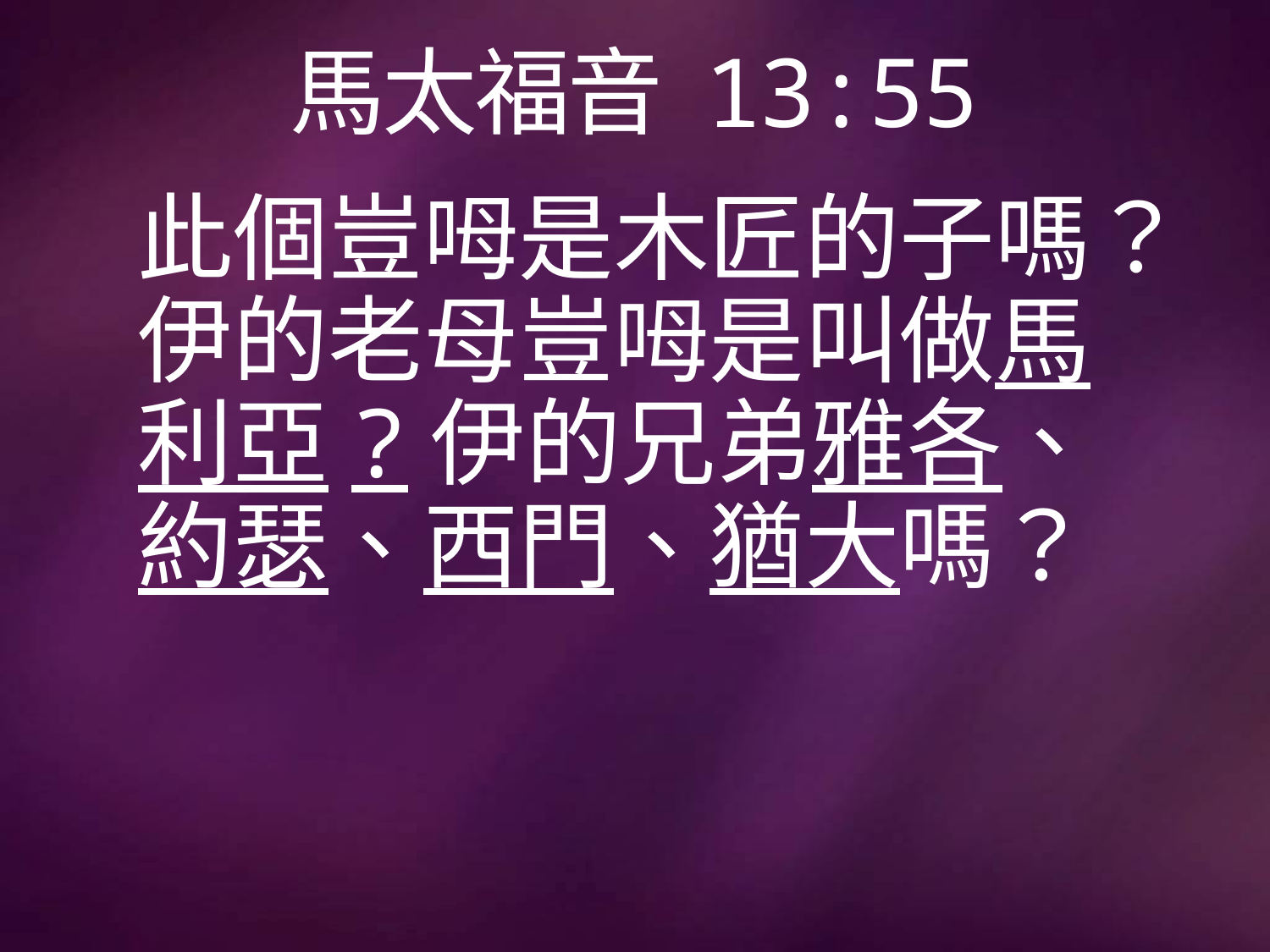

# 馬太福音 13:55
此個豈呣是木匠的子嗎？伊的老母豈呣是叫做馬利亞?伊的兄弟雅各、約瑟、西門、猶大嗎？